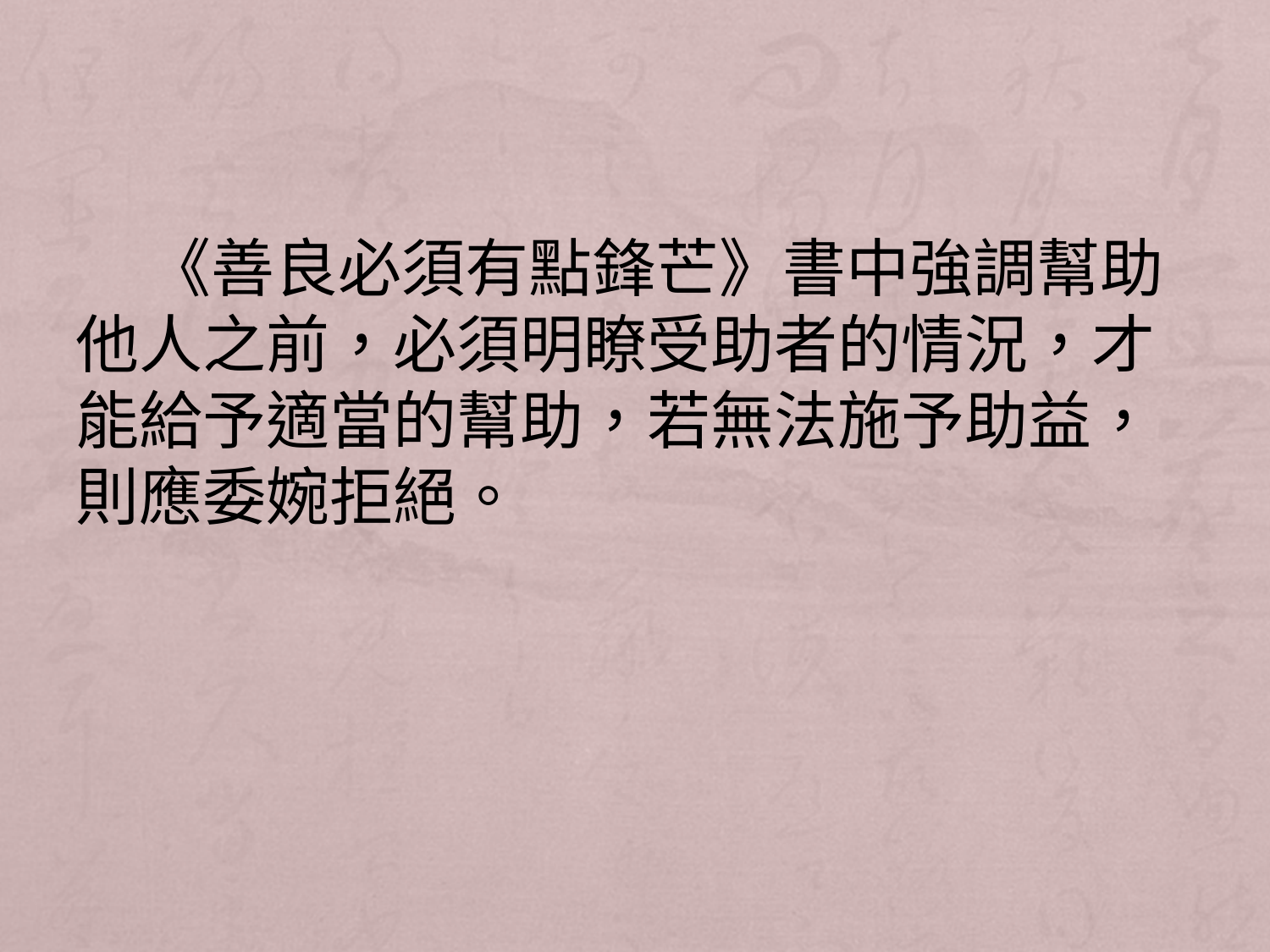

#
    《善良必須有點鋒芒》書中強調幫助他人之前，必須明瞭受助者的情況，才能給予適當的幫助，若無法施予助益，則應委婉拒絕。